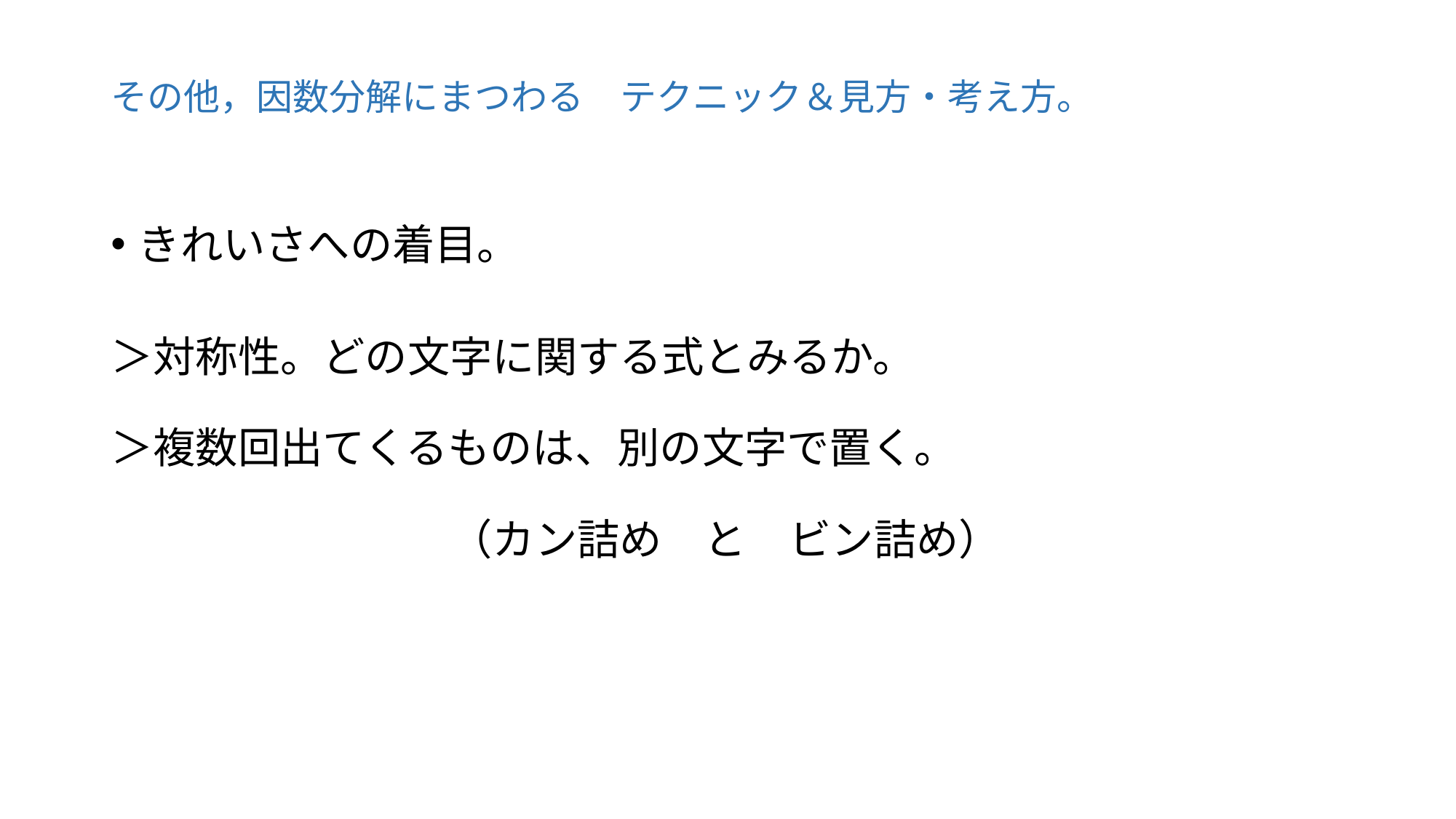

# その他，因数分解にまつわる　テクニック＆見方・考え方。
きれいさへの着目。
＞対称性。どの文字に関する式とみるか。
＞複数回出てくるものは、別の文字で置く。
　　　　　　　　（カン詰め　と　ビン詰め）